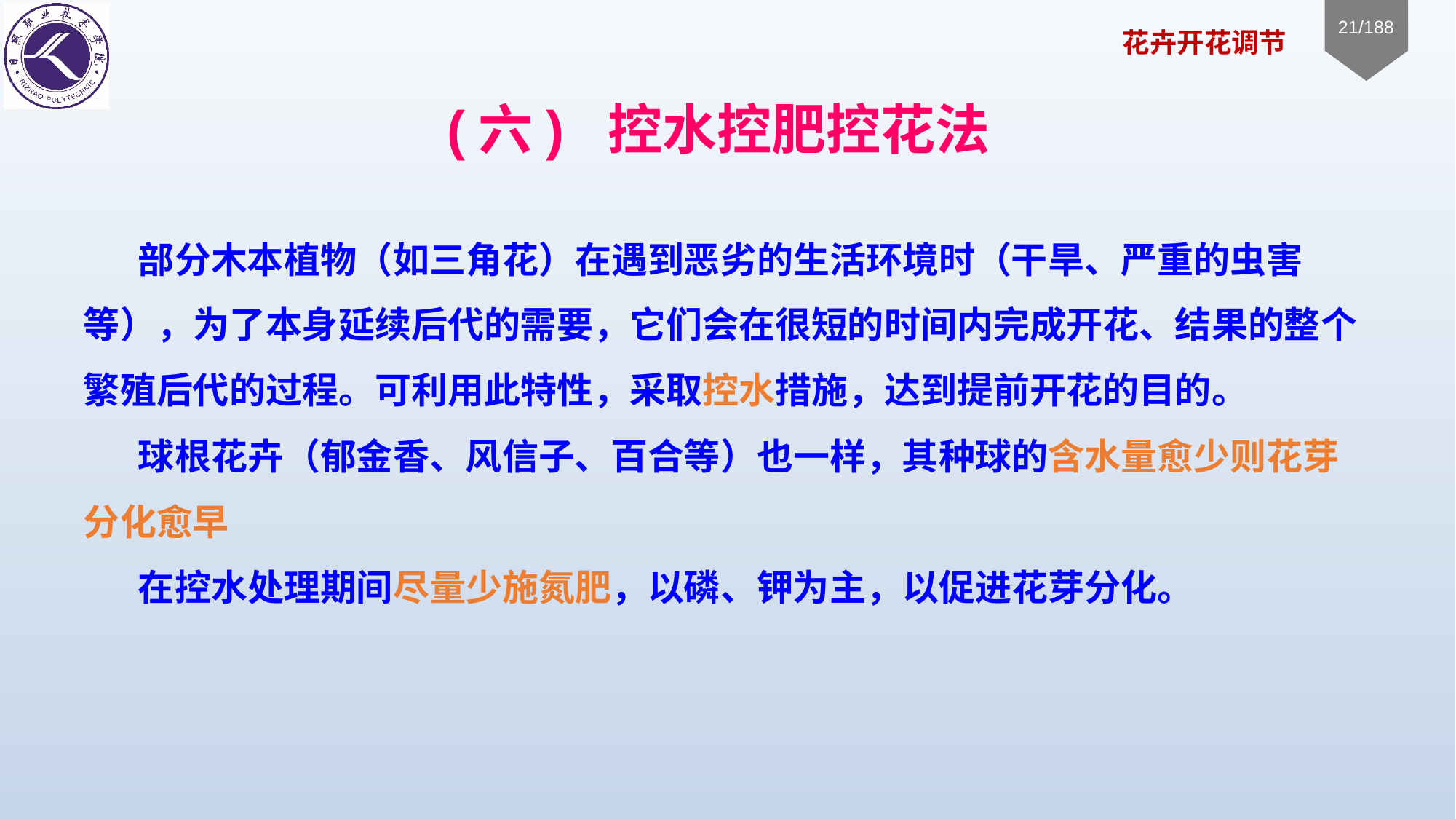

# (六)  控水控肥控花法
部分木本植物（如三角花）在遇到恶劣的生活环境时（干旱、严重的虫害等），为了本身延续后代的需要，它们会在很短的时间内完成开花、结果的整个繁殖后代的过程。可利用此特性，采取控水措施，达到提前开花的目的。
球根花卉（郁金香、风信子、百合等）也一样，其种球的含水量愈少则花芽分化愈早
在控水处理期间尽量少施氮肥，以磷、钾为主，以促进花芽分化。